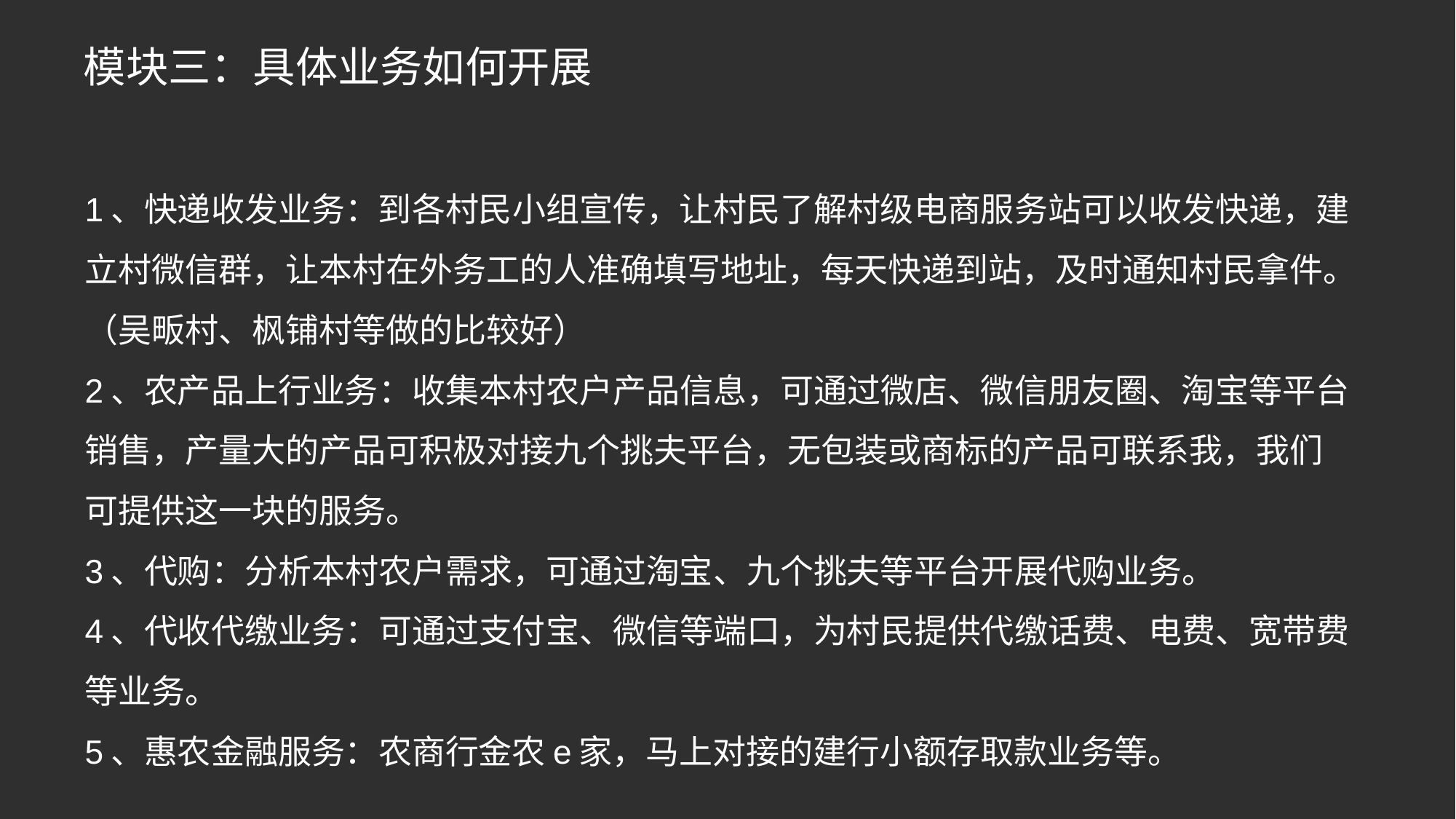

# 模块三：具体业务如何开展
1、快递收发业务：到各村民小组宣传，让村民了解村级电商服务站可以收发快递，建立村微信群，让本村在外务工的人准确填写地址，每天快递到站，及时通知村民拿件。（吴畈村、枫铺村等做的比较好）
2、农产品上行业务：收集本村农户产品信息，可通过微店、微信朋友圈、淘宝等平台销售，产量大的产品可积极对接九个挑夫平台，无包装或商标的产品可联系我，我们可提供这一块的服务。
3、代购：分析本村农户需求，可通过淘宝、九个挑夫等平台开展代购业务。
4、代收代缴业务：可通过支付宝、微信等端口，为村民提供代缴话费、电费、宽带费等业务。
5、惠农金融服务：农商行金农e家，马上对接的建行小额存取款业务等。